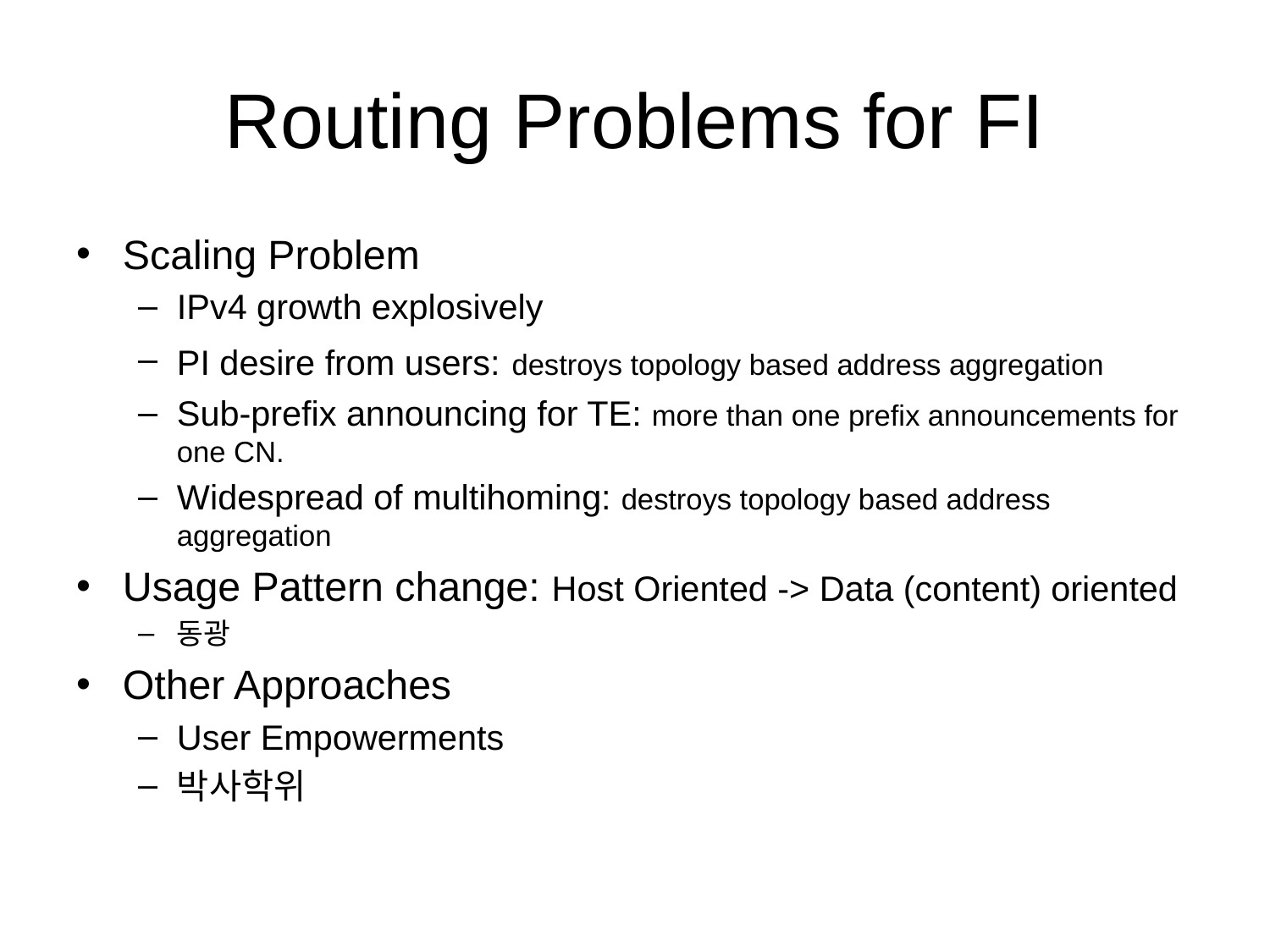

# Routing Problems for FI
Scaling Problem
IPv4 growth explosively
PI desire from users: destroys topology based address aggregation
Sub-prefix announcing for TE: more than one prefix announcements for one CN.
Widespread of multihoming: destroys topology based address aggregation
Usage Pattern change: Host Oriented -> Data (content) oriented
동광
Other Approaches
User Empowerments
박사학위